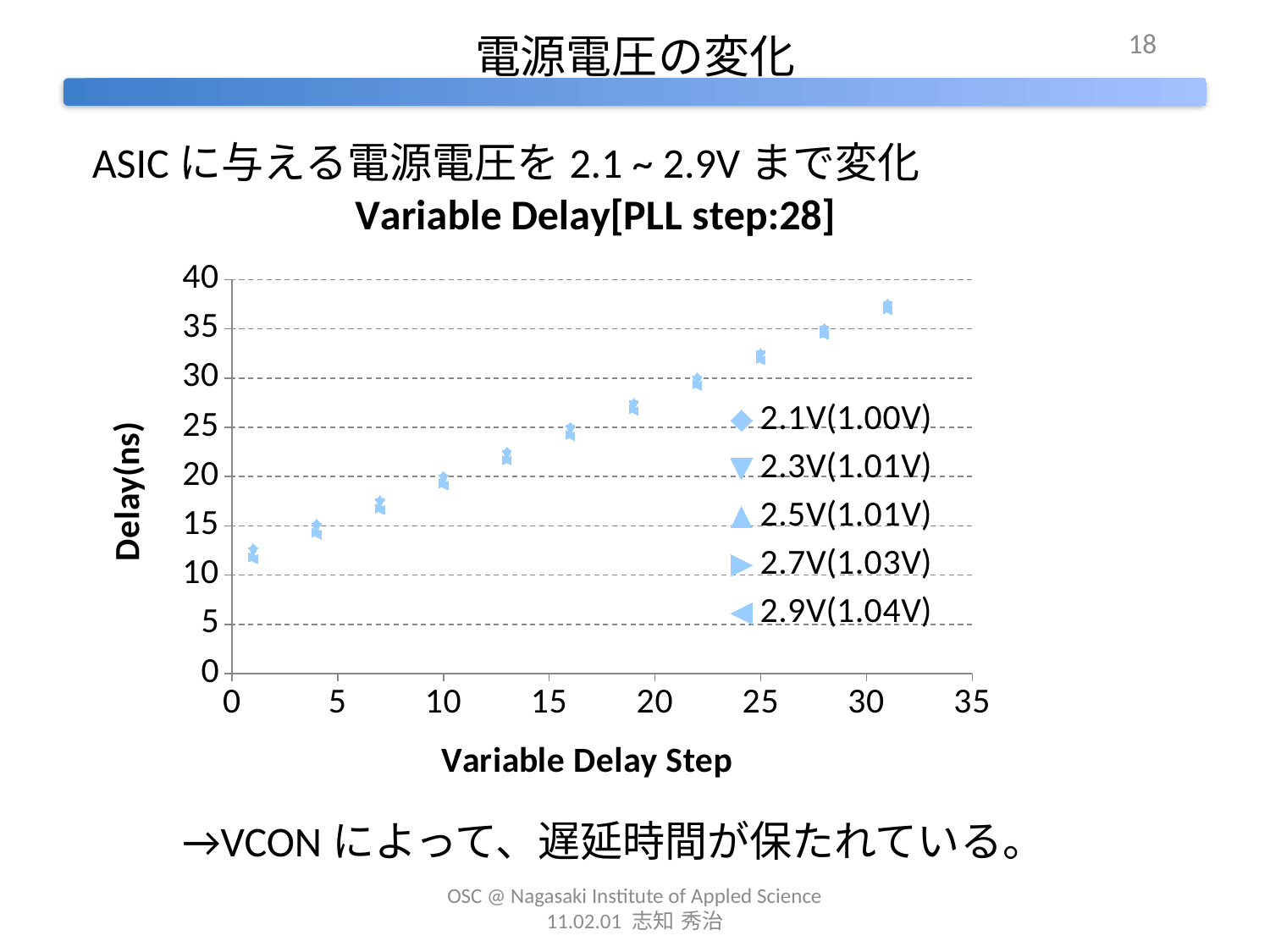

18
# 電源電圧の変化
ASICに与える電源電圧を2.1 ~ 2.9Vまで変化

### Chart: Variable Delay[PLL step:28]

| Category | 2.1V(1.00V) | 2.3V(1.01V) | 2.5V(1.01V) | 2.7V(1.03V) | 2.9V(1.04V) |
|---|---|---|---|---|---|
→VCONによって、遅延時間が保たれている。
OSC @ Nagasaki Institute of Appled Science 11.02.01 志知 秀治